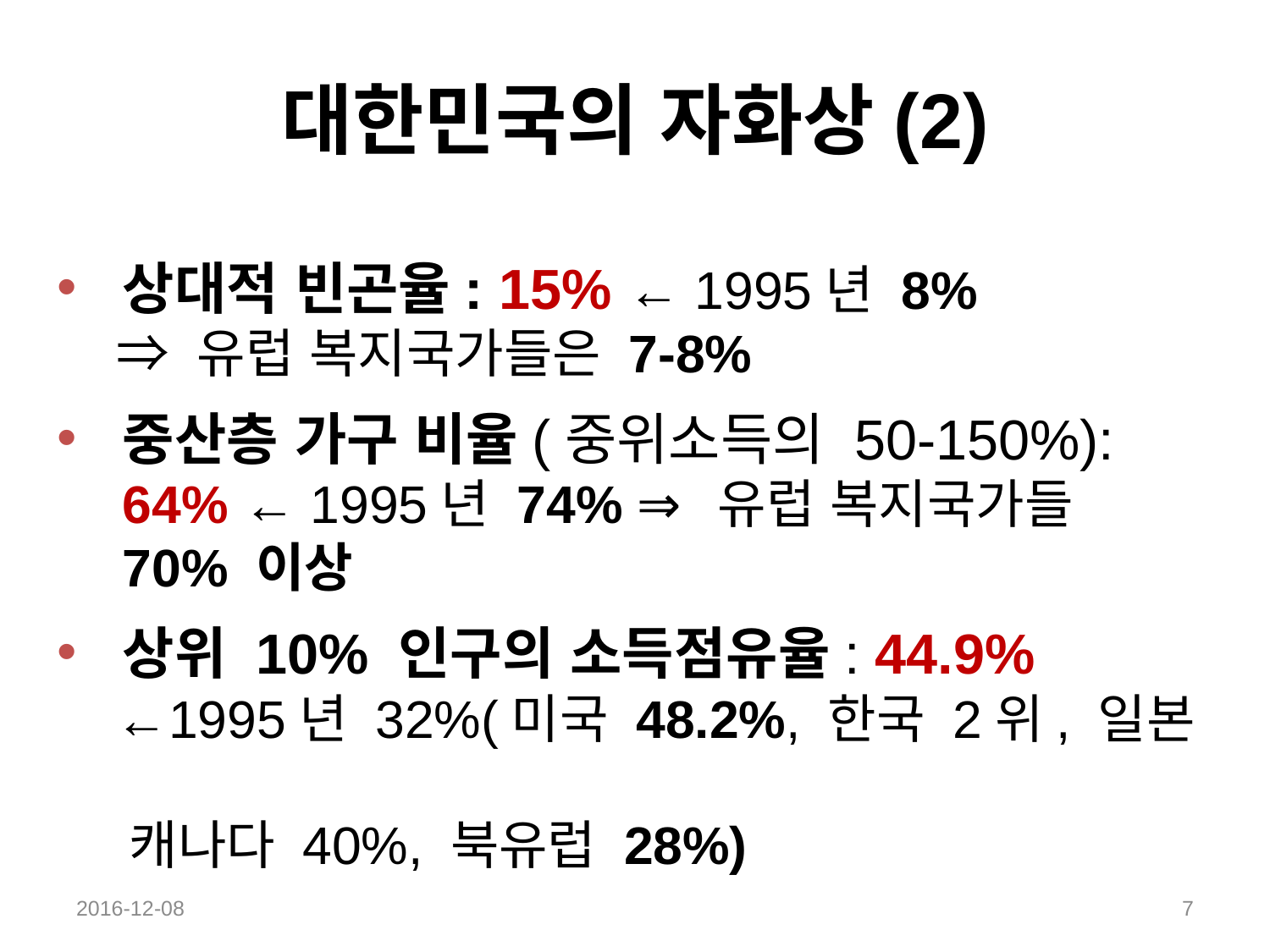

# 대한민국의 자화상(2)
상대적 빈곤율: 15% ← 1995년 8%
    ⇒ 유럽 복지국가들은 7-8%

중산층 가구 비율(중위소득의 50-150%): 64% ← 1995년 74% ⇒ 유럽 복지국가들 70% 이상

상위 10% 인구의 소득점유율: 44.9%
    ←1995년 32%(미국 48.2%, 한국 2위, 일본
    캐나다 40%, 북유럽 28%)

2016-12-08
7